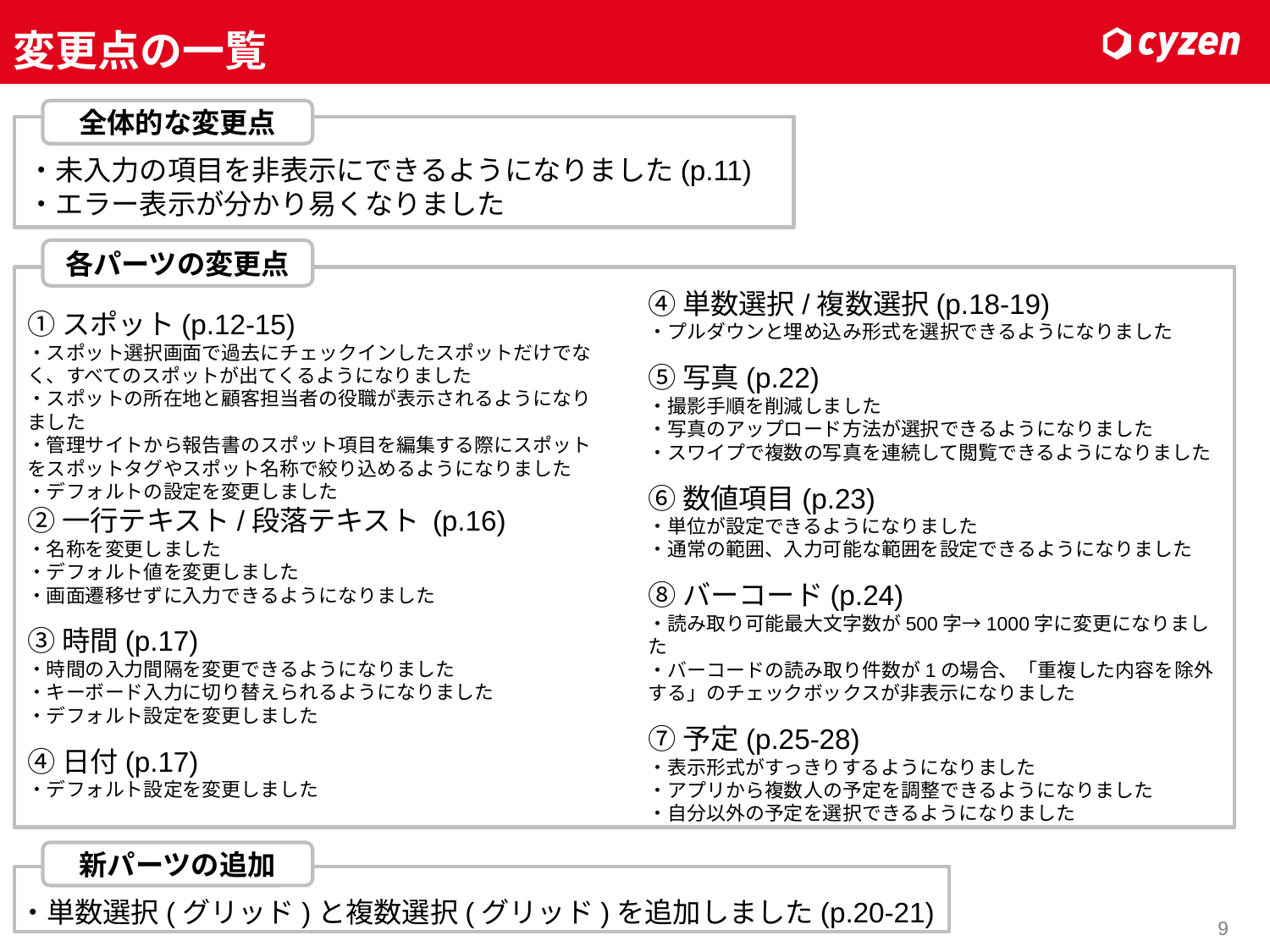

# 変更点の一覧
全体的な変更点

・未入力の項目を非表示にできるようになりました(p.11)
・エラー表示が分かり易くなりました
各パーツの変更点
④単数選択/複数選択(p.18-19)
・プルダウンと埋め込み形式を選択できるようになりました
⑤写真(p.22)
・撮影手順を削減しました
・写真のアップロード方法が選択できるようになりました
・スワイプで複数の写真を連続して閲覧できるようになりました
⑥数値項目(p.23)
・単位が設定できるようになりました
・通常の範囲、入力可能な範囲を設定できるようになりました
⑧バーコード(p.24)
・読み取り可能最大文字数が500字→1000字に変更になりました
・バーコードの読み取り件数が1の場合、「重複した内容を除外する」のチェックボックスが非表示になりました
⑦予定(p.25-28)
・表示形式がすっきりするようになりました
・アプリから複数人の予定を調整できるようになりました
・自分以外の予定を選択できるようになりました

①スポット(p.12-15)
・スポット選択画面で過去にチェックインしたスポットだけでな
く、すべてのスポットが出てくるようになりました
・スポットの所在地と顧客担当者の役職が表示されるようになり
ました
・管理サイトから報告書のスポット項目を編集する際にスポット
をスポットタグやスポット名称で絞り込めるようになりました
・デフォルトの設定を変更しました
②一行テキスト/段落テキスト (p.16)
・名称を変更しました
・デフォルト値を変更しました
・画面遷移せずに入力できるようになりました
③時間(p.17)
・時間の入力間隔を変更できるようになりました
・キーボード入力に切り替えられるようになりました
・デフォルト設定を変更しました
④日付(p.17)
・デフォルト設定を変更しました

新パーツの追加

・単数選択(グリッド)と複数選択(グリッド)を追加しました(p.20-21)